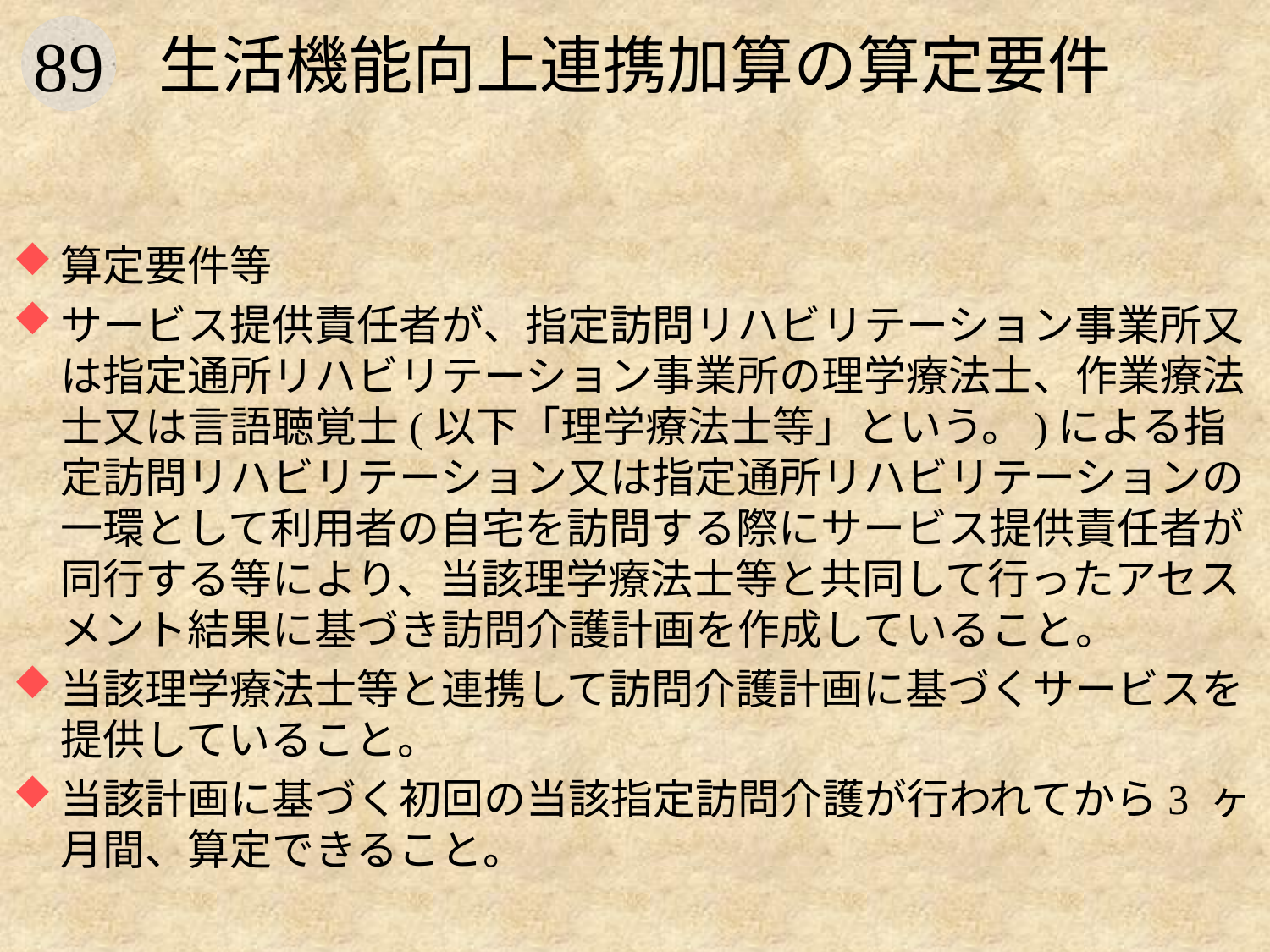

# 生活機能向上連携加算の算定要件
算定要件等
サービス提供責任者が、指定訪問リハビリテーション事業所又は指定通所リハビリテーション事業所の理学療法士、作業療法士又は言語聴覚士(以下「理学療法士等」という。)による指定訪問リハビリテーション又は指定通所リハビリテーションの一環として利用者の自宅を訪問する際にサービス提供責任者が同行する等により、当該理学療法士等と共同して行ったアセスメント結果に基づき訪問介護計画を作成していること。
当該理学療法士等と連携して訪問介護計画に基づくサービスを提供していること。
当該計画に基づく初回の当該指定訪問介護が行われてから3 ヶ月間、算定できること。